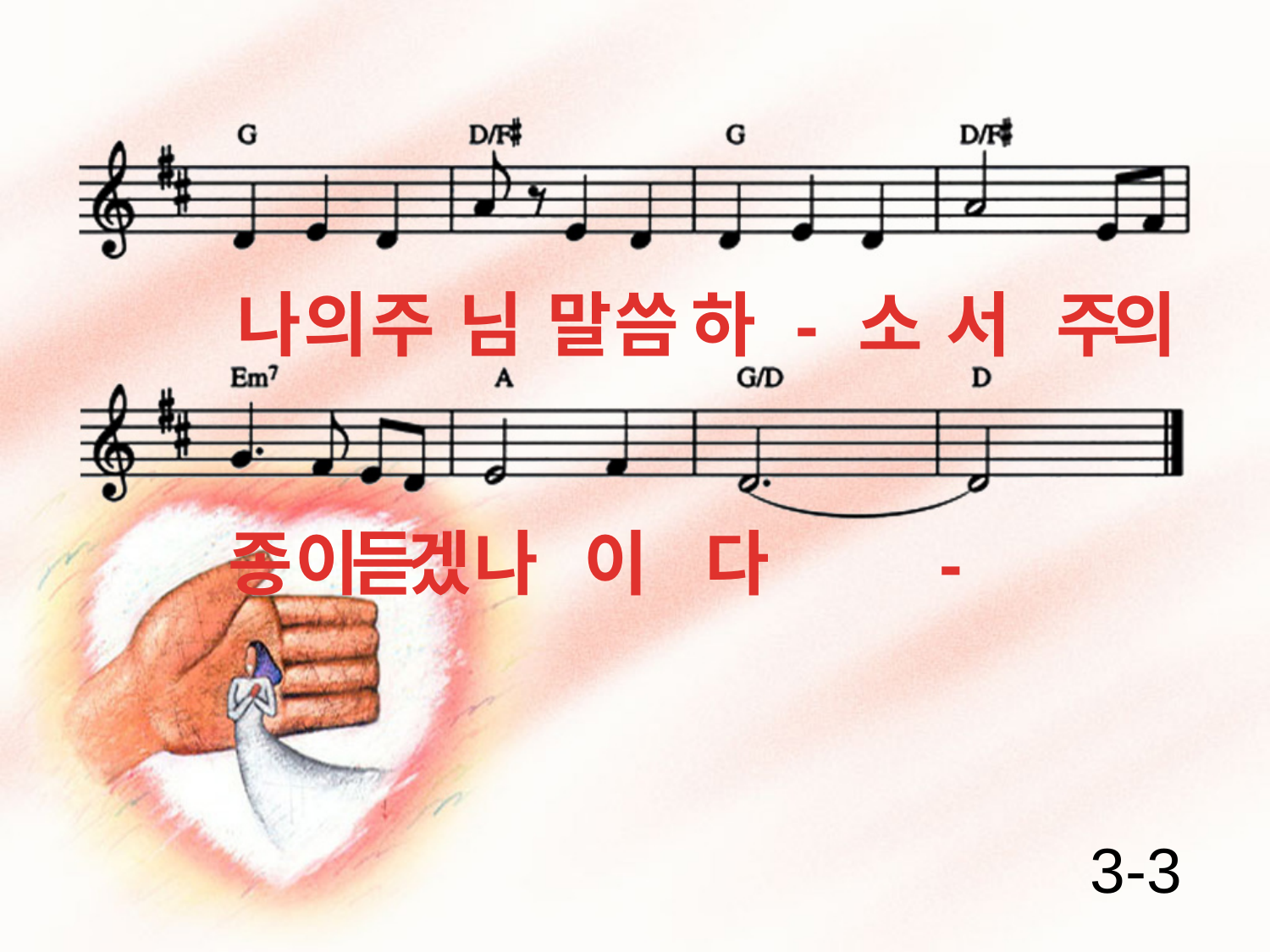

나 의 주   님   말 씀  하  -  소   서     주의
종 이듣겠 나     이      다              -
3-3